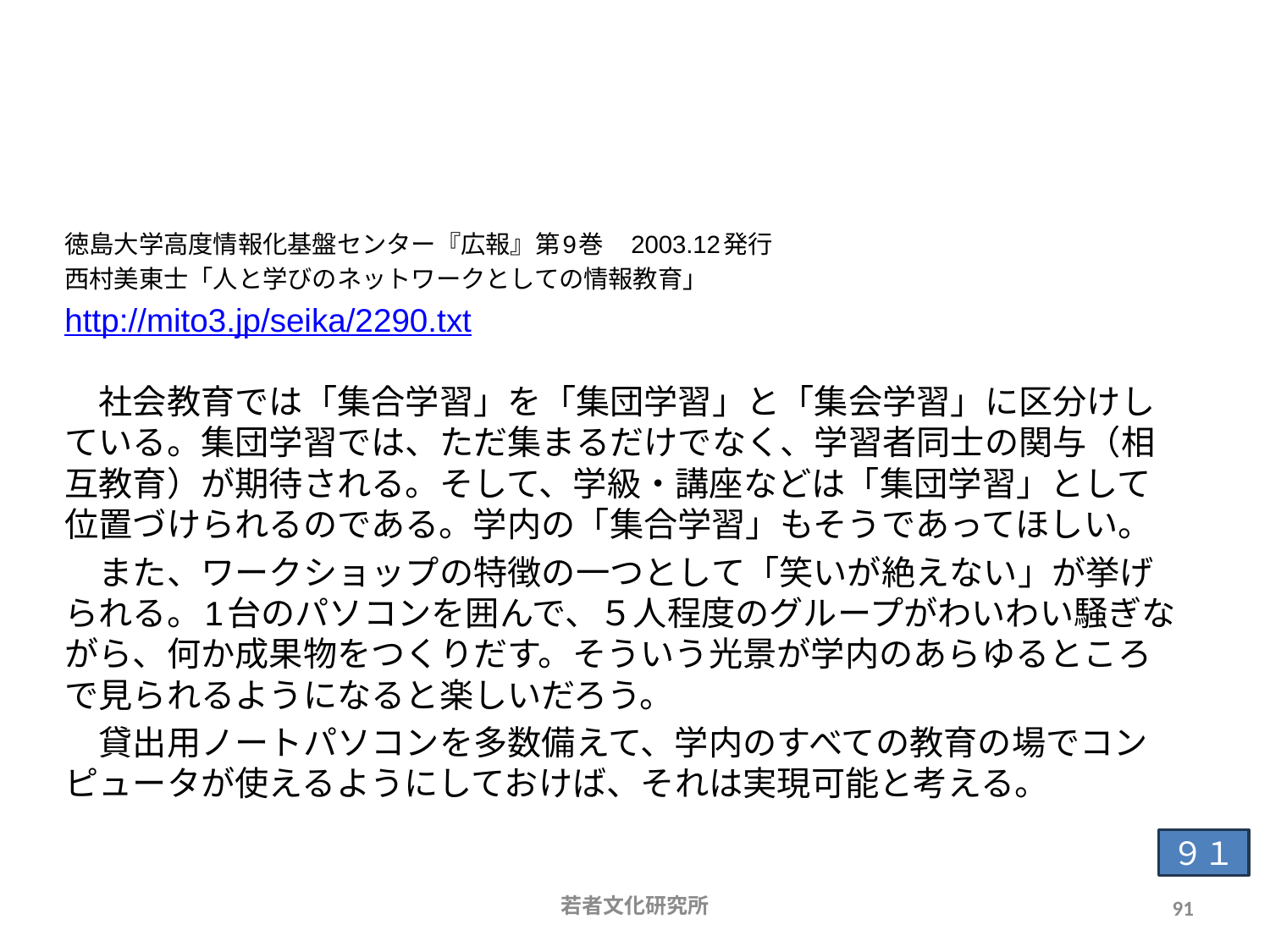

# 集合学習:集会学習+集団学習 ＩＣＴと関連して
徳島大学高度情報化基盤センター『広報』第9巻　2003.12発行
西村美東士「人と学びのネットワークとしての情報教育」
http://mito3.jp/seika/2290.txt

　社会教育では「集合学習」を「集団学習」と「集会学習」に区分けしている。集団学習では、ただ集まるだけでなく、学習者同士の関与（相互教育）が期待される。そして、学級・講座などは「集団学習」として位置づけられるのである。学内の「集合学習」もそうであってほしい。
　また、ワークショップの特徴の一つとして「笑いが絶えない」が挙げられる。1台のパソコンを囲んで、５人程度のグループがわいわい騒ぎながら、何か成果物をつくりだす。そういう光景が学内のあらゆるところで見られるようになると楽しいだろう。
　貸出用ノートパソコンを多数備えて、学内のすべての教育の場でコンピュータが使えるようにしておけば、それは実現可能と考える。

９１
若者文化研究所
91